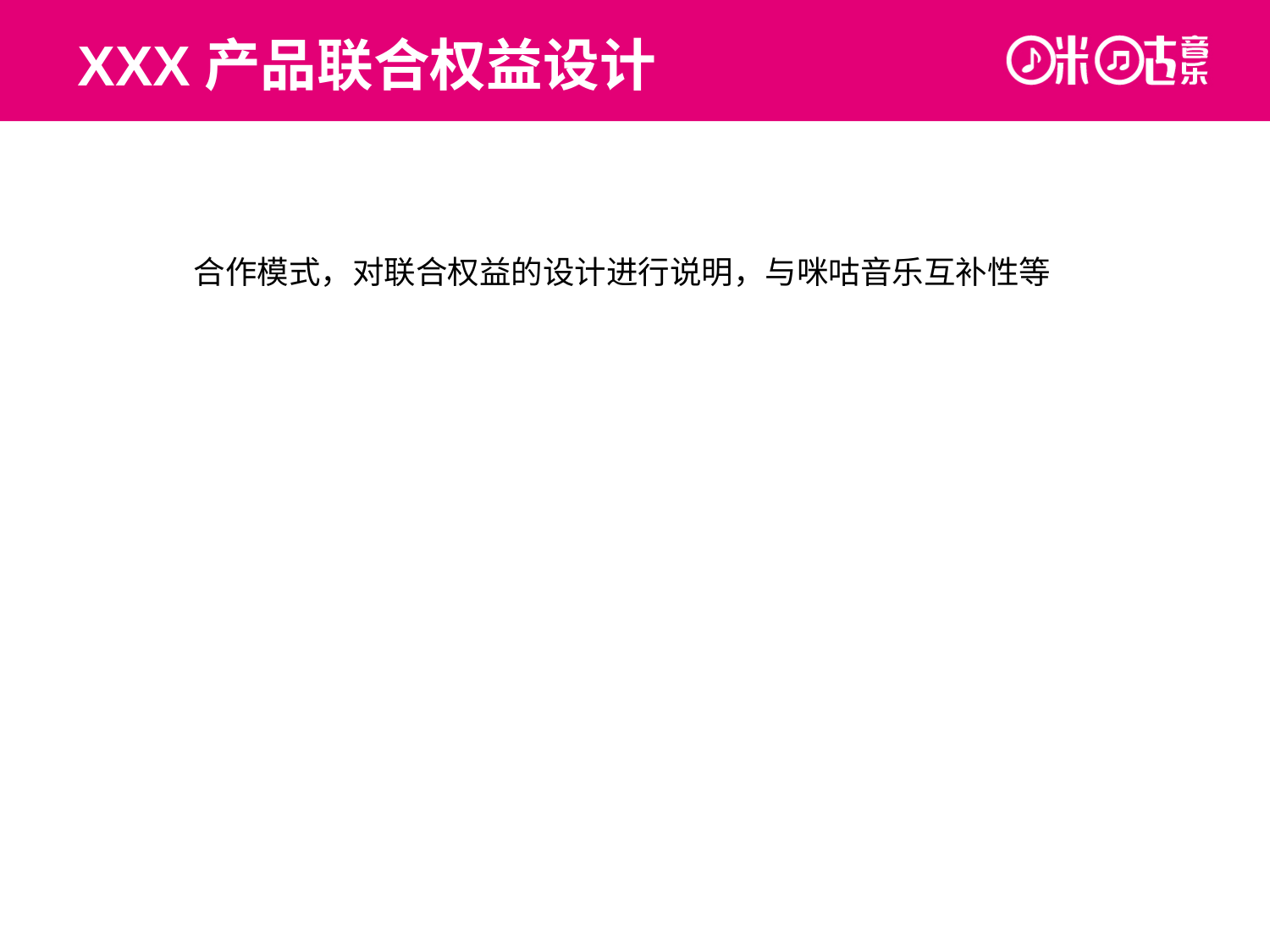

# XXX产品联合权益设计
合作模式，对联合权益的设计进行说明，与咪咕音乐互补性等